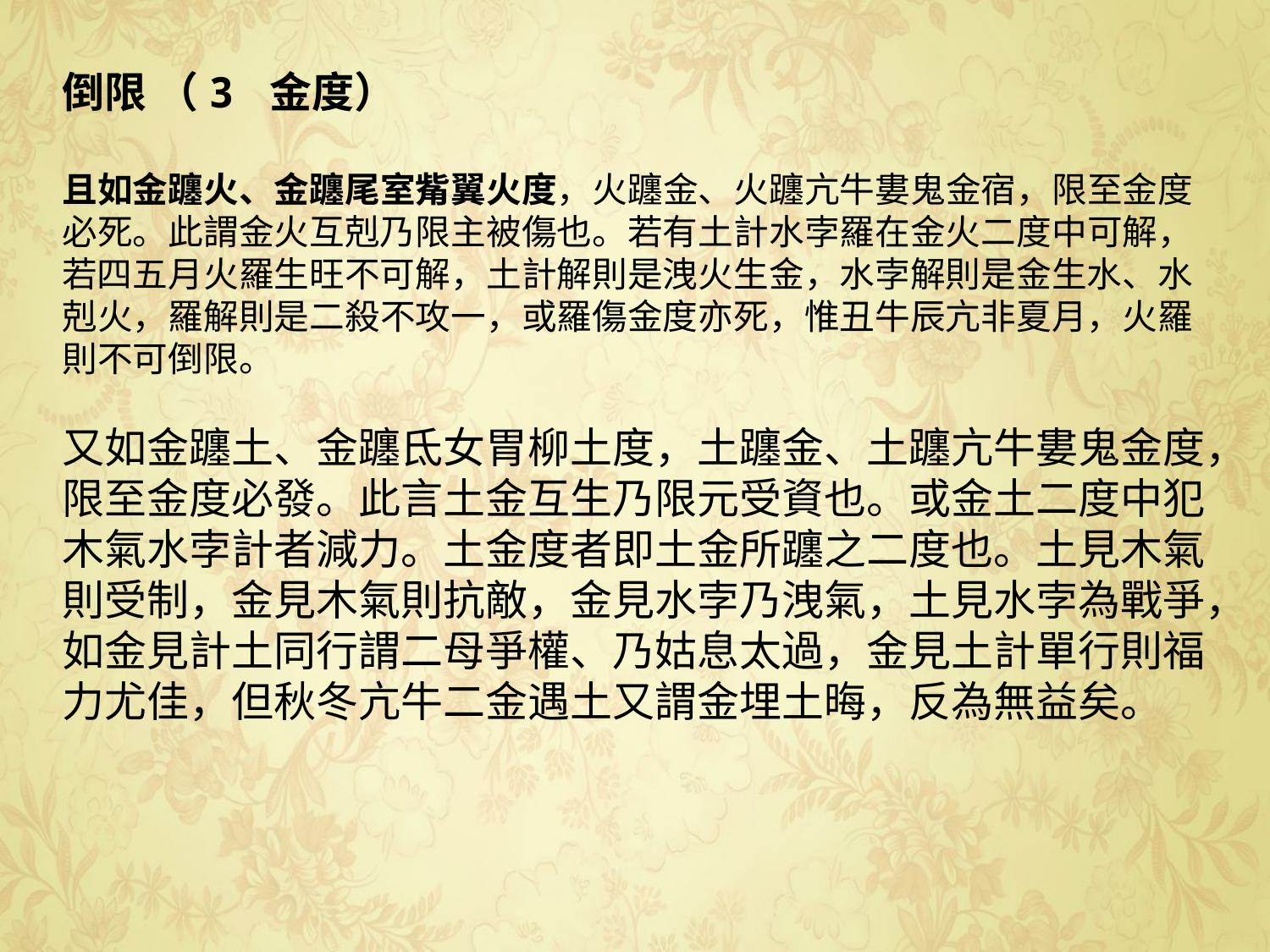

倒限 （3 金度）

且如金躔火、金躔尾室觜翼火度，火躔金、火躔亢牛婁鬼金宿，限至金度必死。此謂金火互剋乃限主被傷也。若有土計水孛羅在金火二度中可解，若四五月火羅生旺不可解，土計解則是洩火生金，水孛解則是金生水、水剋火，羅解則是二殺不攻一，或羅傷金度亦死，惟丑牛辰亢非夏月，火羅則不可倒限。

又如金躔土、金躔氐女胃柳土度，土躔金、土躔亢牛婁鬼金度，限至金度必發。此言土金互生乃限元受資也。或金土二度中犯木氣水孛計者減力。土金度者即土金所躔之二度也。土見木氣則受制，金見木氣則抗敵，金見水孛乃洩氣，土見水孛為戰爭，如金見計土同行謂二母爭權、乃姑息太過，金見土計單行則福力尤佳，但秋冬亢牛二金遇土又謂金埋土晦，反為無益矣。